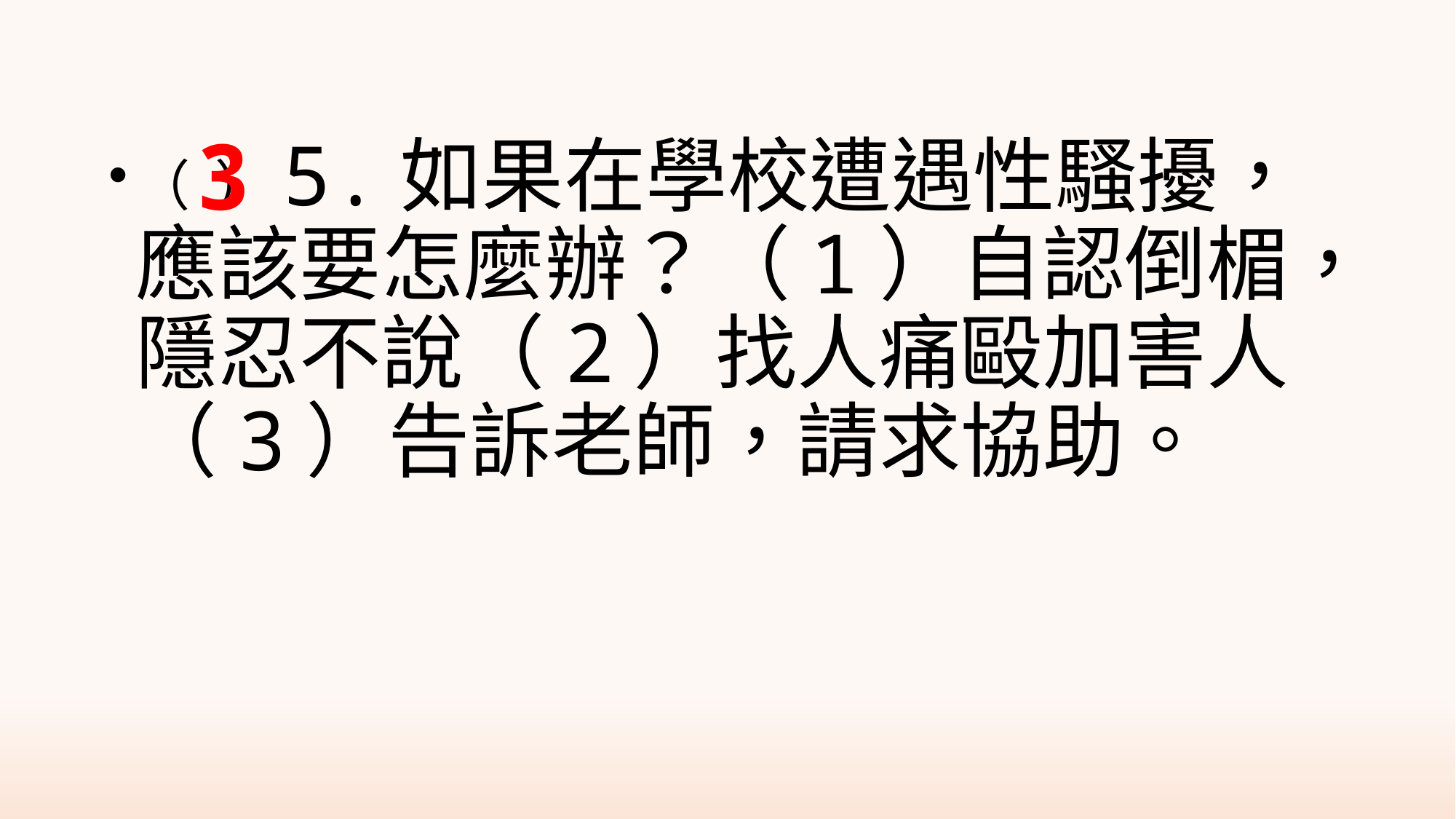

3
（  ）5.如果在學校遭遇性騷擾，應該要怎麼辦？（1）自認倒楣，隱忍不說（2）找人痛毆加害人（3）告訴老師，請求協助。